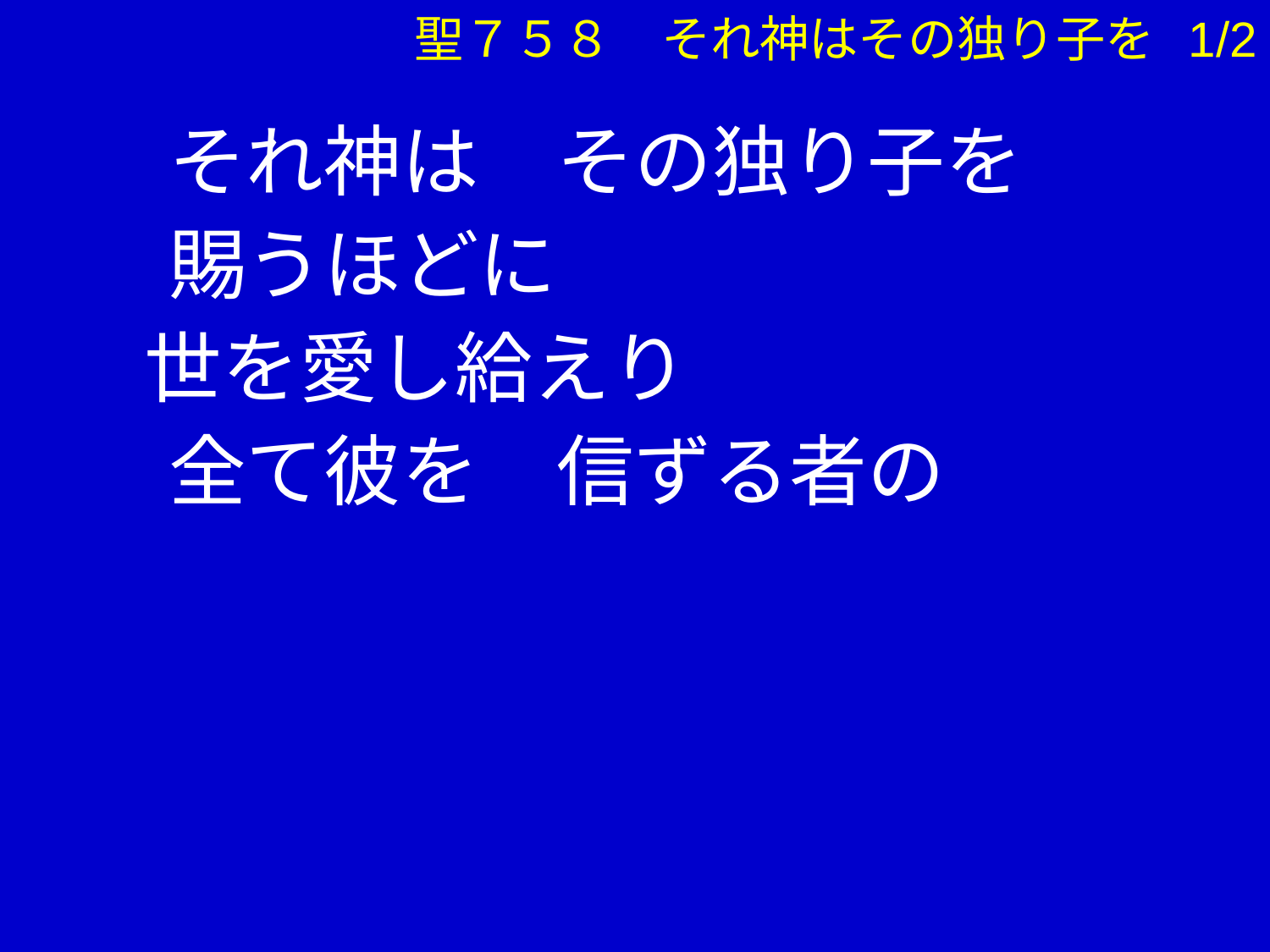

聖７５８　それ神はその独り子を  1/2
　  それ神は　その独り子を
　  賜うほどに
    世を愛し給えり
　  全て彼を　信ずる者の